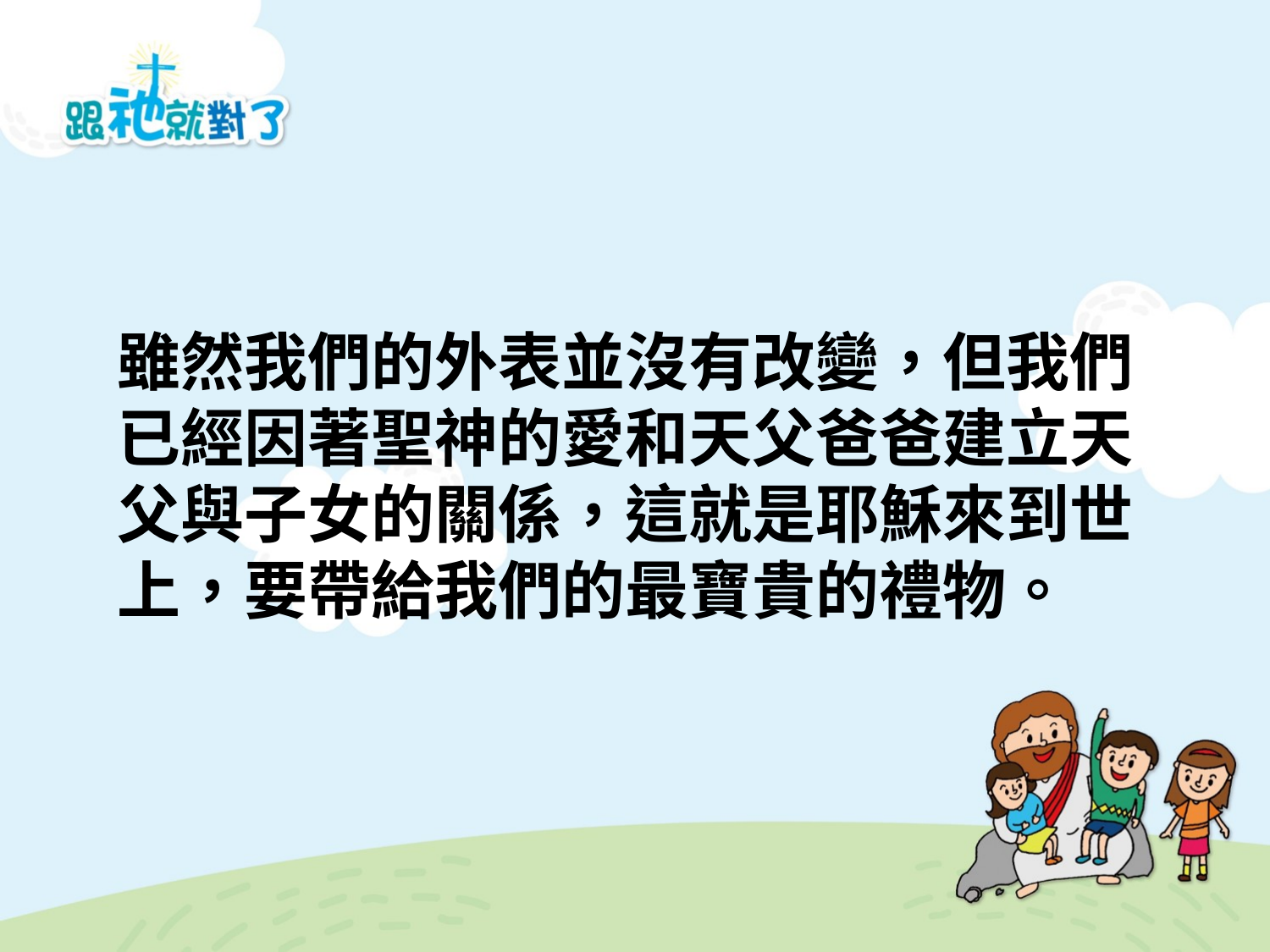

雖然我們的外表並沒有改變，但我們已經因著聖神的愛和天父爸爸建立天父與子女的關係，這就是耶穌來到世上，要帶給我們的最寶貴的禮物。